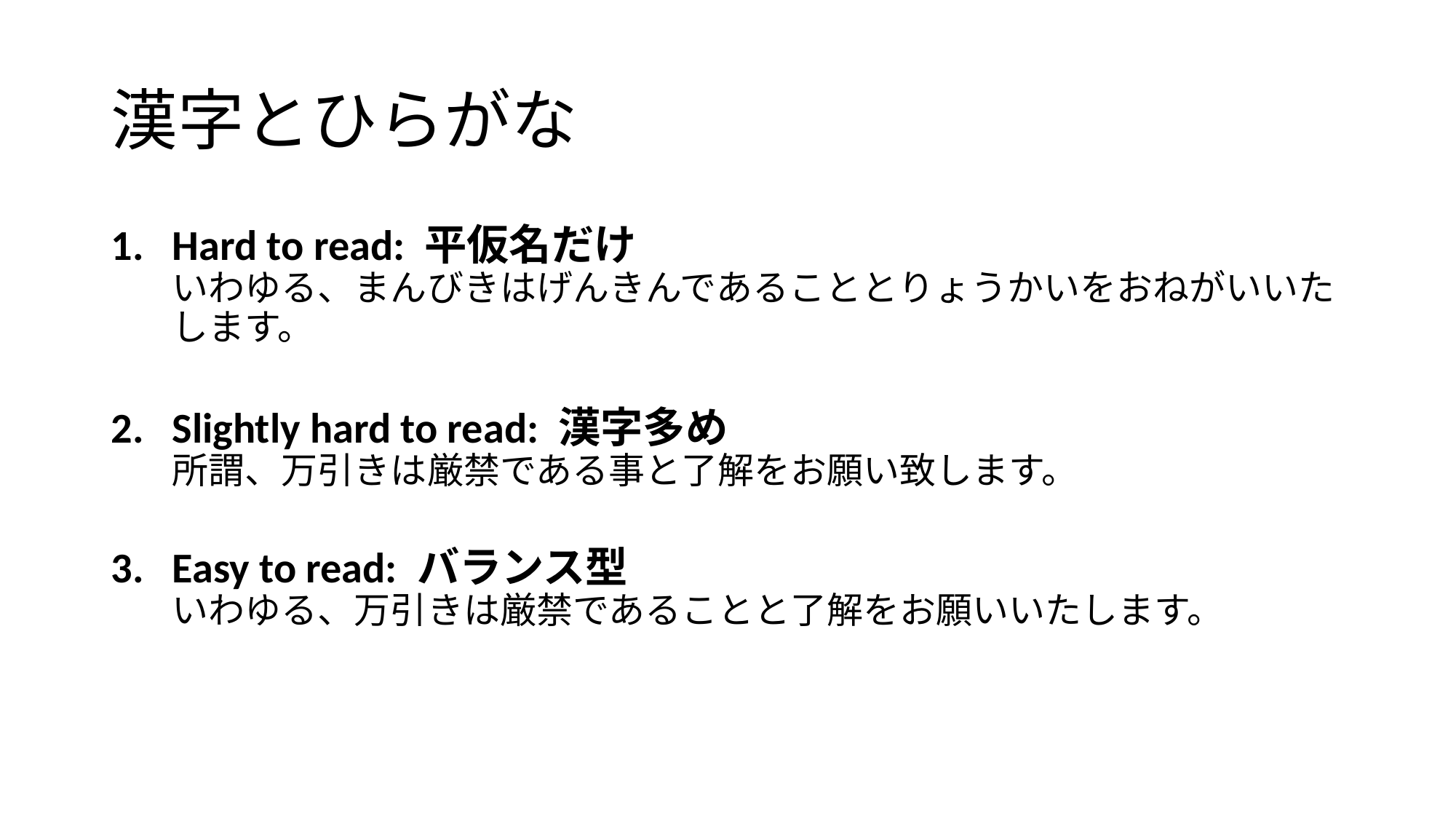

# 漢字とひらがな
Hard to read: 平仮名だけ
いわゆる、まんびきはげんきんであることとりょうかいをおねがいいたします。
Slightly hard to read: 漢字多め
所謂、万引きは厳禁である事と了解をお願い致します。
Easy to read: バランス型
いわゆる、万引きは厳禁であることと了解をお願いいたします。